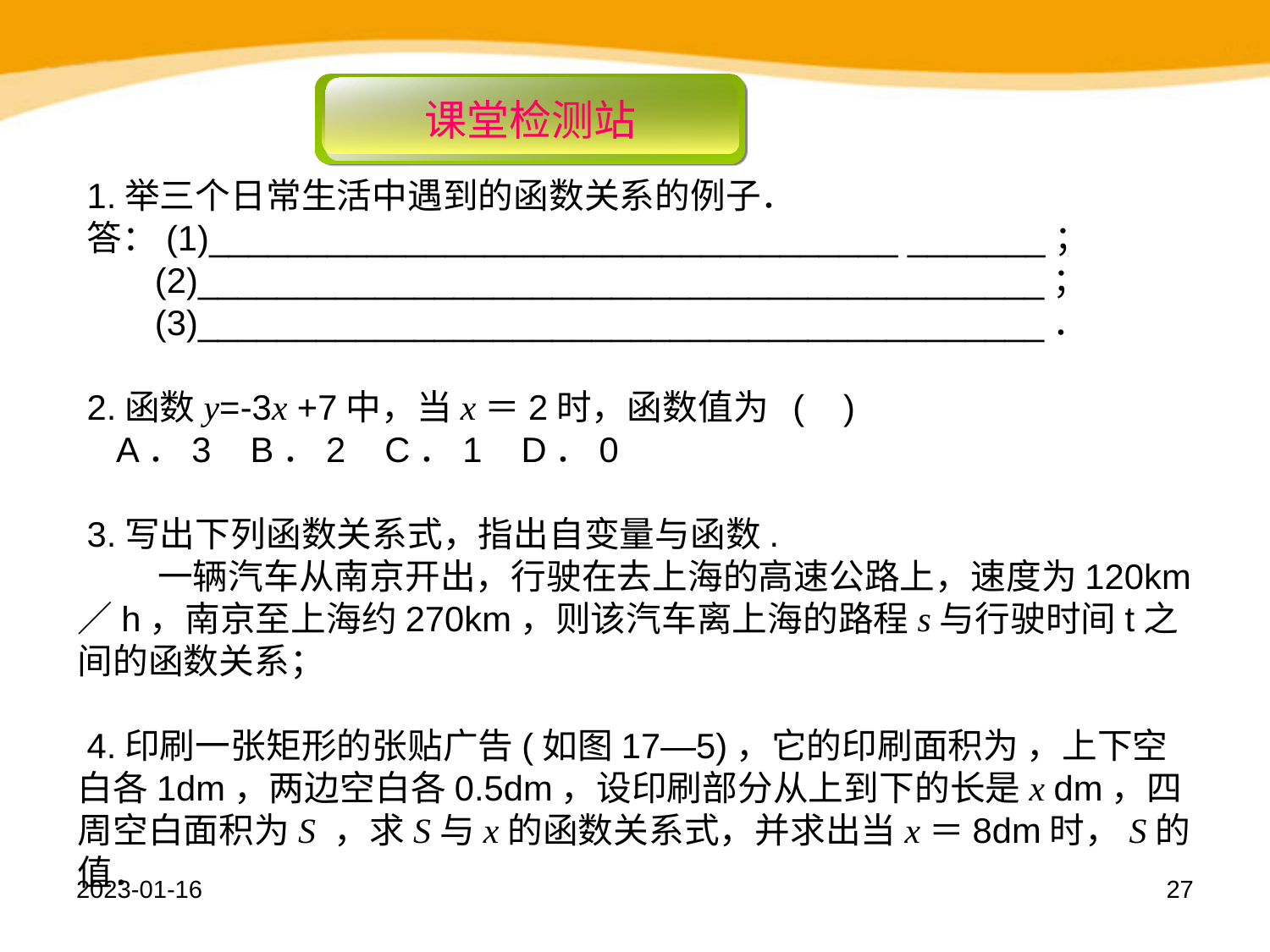

课堂检测站

1.举三个日常生活中遇到的函数关系的例子．
答：(1)___________________________________ _______；
       (2)___________________________________________；
       (3)___________________________________________．

2.函数y=-3x +7中，当x＝2时，函数值为  (    )
   A．3    B．2    C．1    D．0

3.写出下列函数关系式，指出自变量与函数.
　　一辆汽车从南京开出，行驶在去上海的高速公路上，速度为120km／h，南京至上海约270km，则该汽车离上海的路程s与行驶时间t之间的函数关系；

4.印刷一张矩形的张贴广告(如图17—5)，它的印刷面积为 ，上下空白各1dm，两边空白各0.5dm，设印刷部分从上到下的长是x dm，四周空白面积为S ，求S与x的函数关系式，并求出当x＝8dm时，S的值．
2023-01-16
27